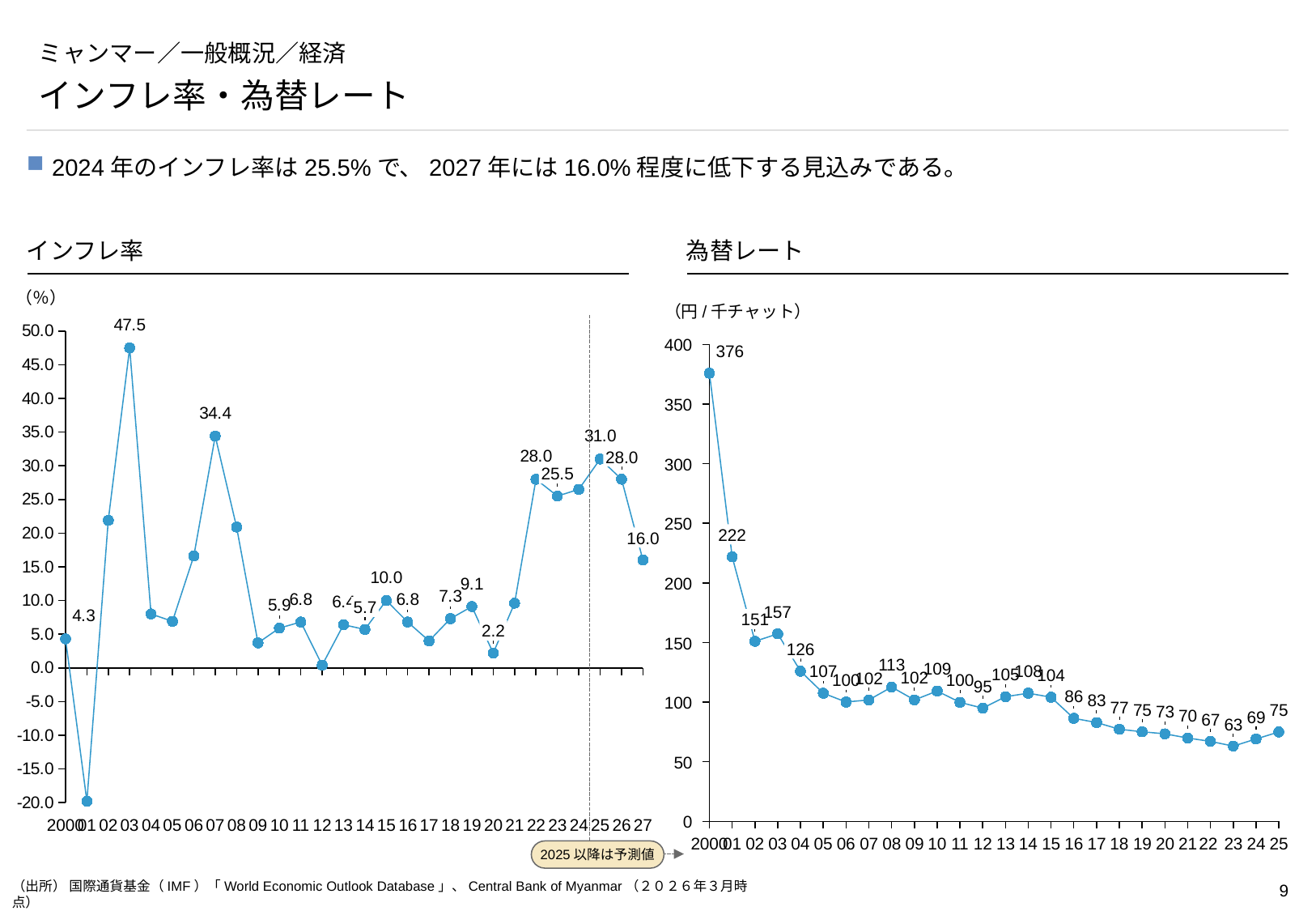

# ミャンマー／一般概況／経済
インフレ率・為替レート
2024年のインフレ率は25.5%で、2027年には16.0%程度に低下する見込みである。
インフレ率
為替レート
（％）

### Chart

| Category |  |
|---|---|
（円/千チャット）

2025以降は予測値

### Chart

| Category |  |
|---|---|
400
376
350
28.0
300
25.5
250
222
16.0
200
5.7
157
151
2.2
150
126
113
109
108
107
105
104
102
102
100
100
95
86
83
100
77
75
75
73
70
69
67
63
50
0
2000
01
02
03
04
05
06
07
08
09
10
11
12
13
14
15
16
17
18
19
20
21
22
23
24
25
26
27
2000
01
02
03
04
05
06
07
08
09
10
11
12
13
14
15
16
17
18
19
20
21
22
23
24
25
（出所） 国際通貨基金（IMF）「World Economic Outlook Database」、Central Bank of Myanmar（２０２６年３月時点）